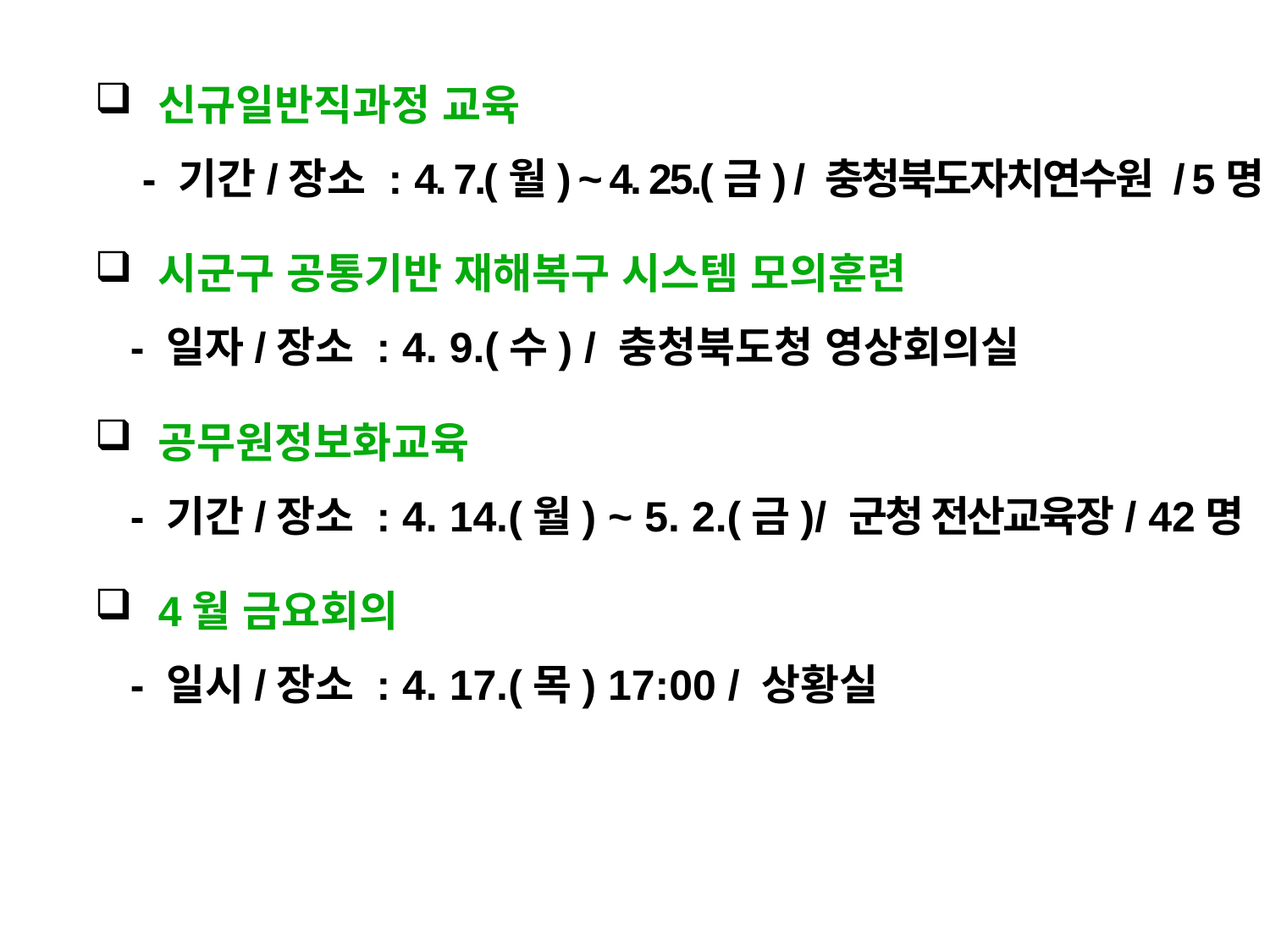

신규일반직과정 교육
    - 기간/장소 : 4. 7.(월) ~ 4. 25.(금) / 충청북도자치연수원 / 5명

시군구 공통기반 재해복구 시스템 모의훈련
   - 일자/장소 : 4. 9.(수) / 충청북도청 영상회의실

공무원정보화교육
   - 기간/장소 : 4. 14.(월) ~ 5. 2.(금)/ 군청 전산교육장/ 42명

4월 금요회의
   - 일시/장소 : 4. 17.(목) 17:00 / 상황실